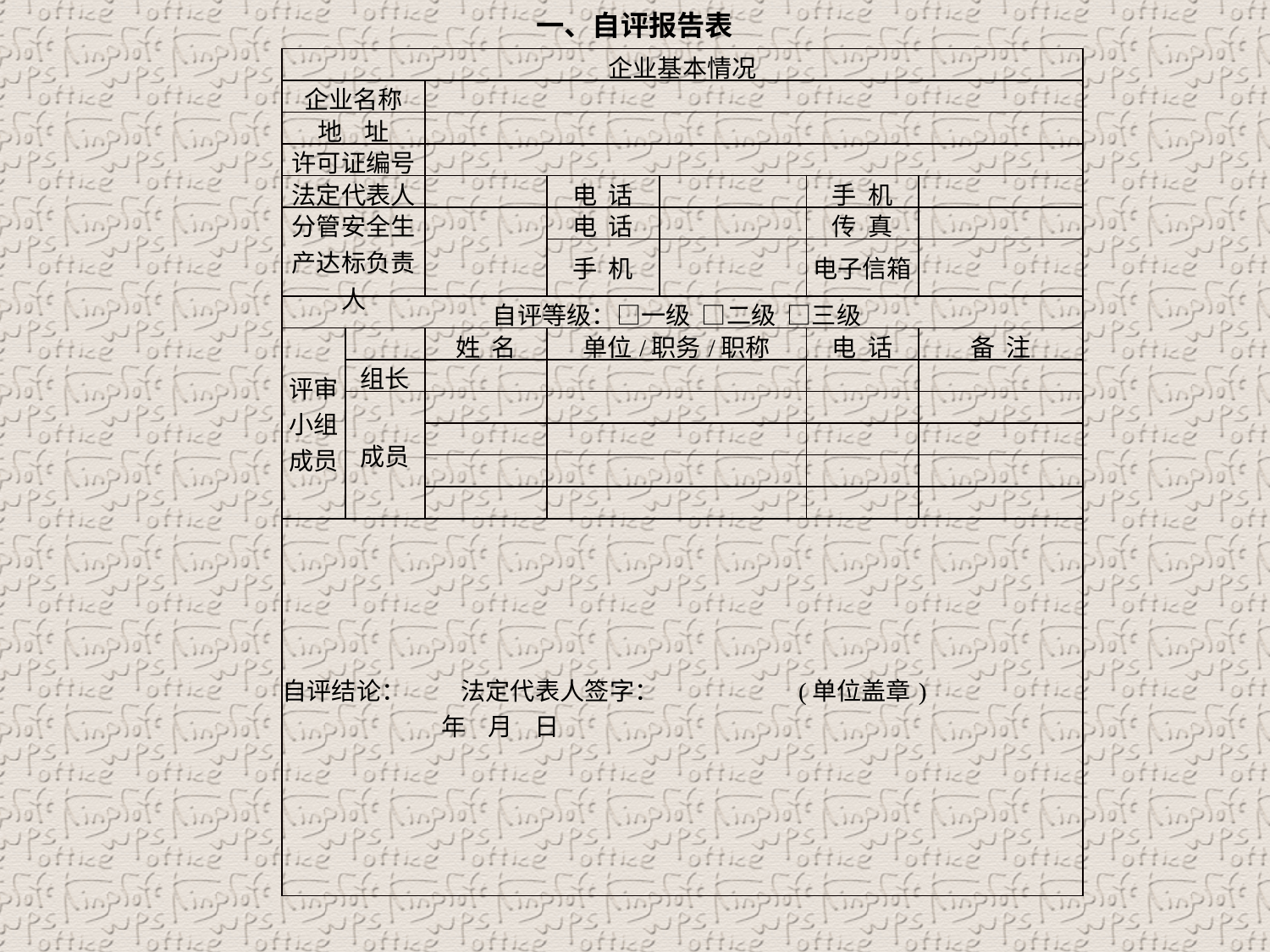

一、自评报告表
| 企业基本情况 |  |  |  |  |  |  |
| --- | --- | --- | --- | --- | --- | --- |
| 企业名称 |  |  |  |  |  |  |
| 地 址 |  |  |  |  |  |  |
| 许可证编号 |  |  |  |  |  |  |
| 法定代表人 |  |  | 电 话 |  | 手 机 |  |
| 分管安全生产达标负责人 |  |  | 电 话 |  | 传 真 |  |
|  |  |  | 手 机 |  | 电子信箱 |  |
| 自评等级：□一级 □二级 □三级 |  |  |  |  |  |  |
| 评审小组成员 |  | 姓 名 | 单位/职务/职称 |  | 电 话 | 备 注 |
|  | 组长 |  |  |  |  |  |
|  | 成员 |  |  |  |  |  |
|  |  |  |  |  |  |  |
|  |  |  |  |  |  |  |
|  |  |  |  |  |  |  |
| 自评结论： 法定代表人签字： (单位盖章) 年 月 日 |  |  |  |  |  |  |